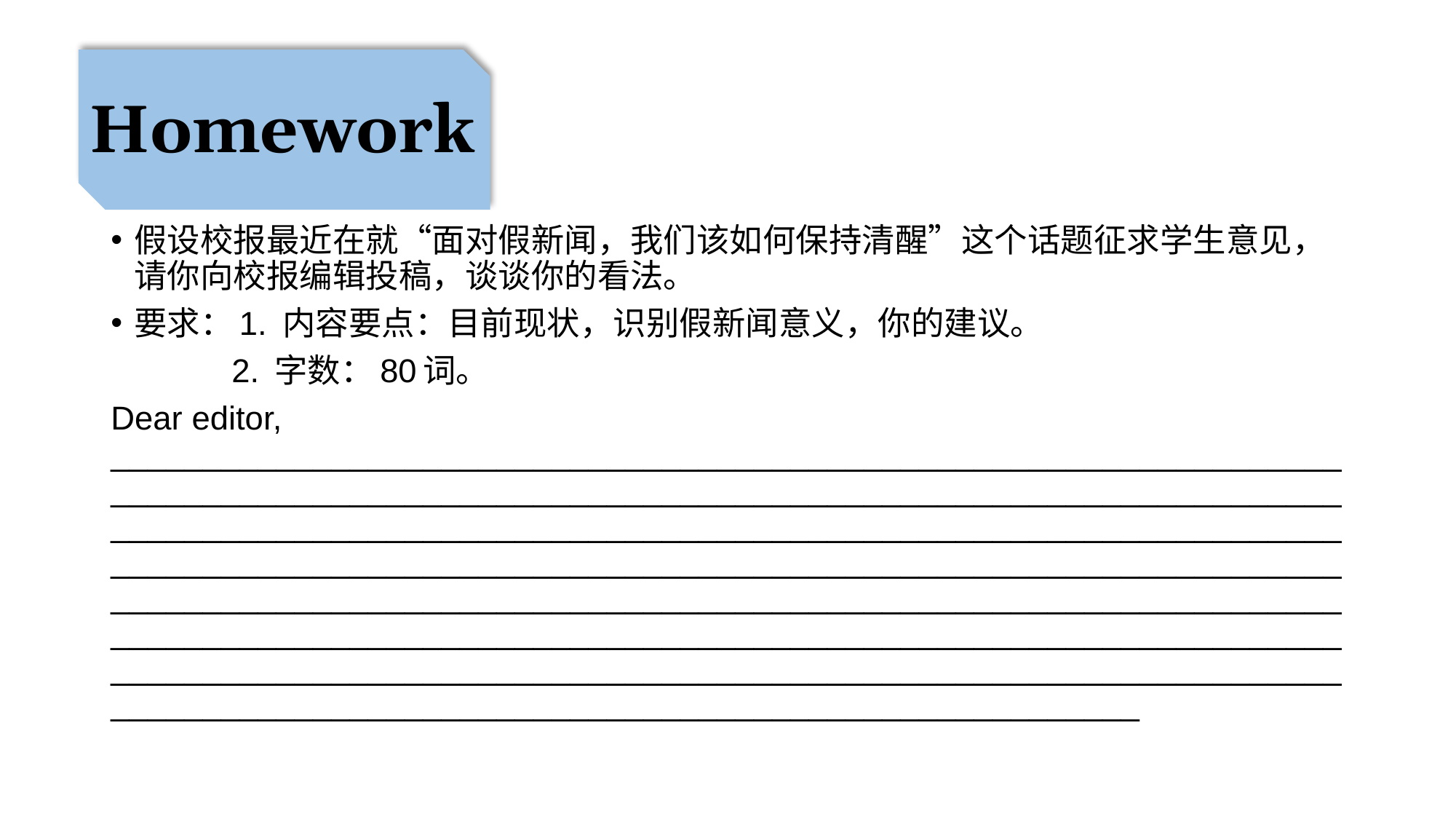

# Homework
假设校报最近在就“面对假新闻，我们该如何保持清醒”这个话题征求学生意见，请你向校报编辑投稿，谈谈你的看法。
要求：1. 内容要点：目前现状，识别假新闻意义，你的建议。
             2. 字数：80词。
Dear editor,   _____________________________________________________________________________________________________________________________________________________________________________________________________________________________________________________________________________________________________________________________________________________________________________________________________________________________________________________________________________________________________________________________________________